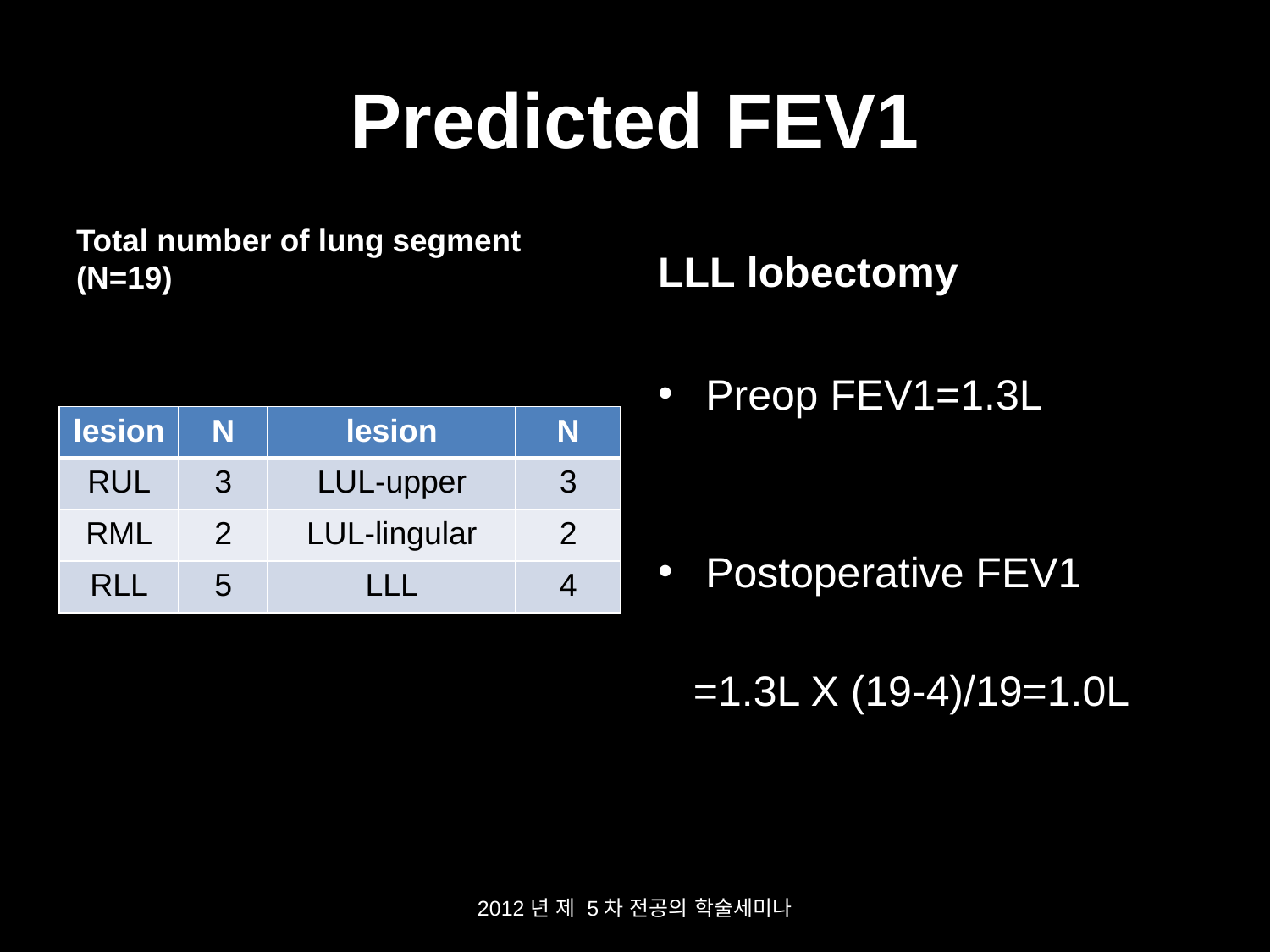

# Predicted FEV1
Total number of lung segment (N=19)
LLL lobectomy

Preop FEV1=1.3L

Postoperative FEV1

   =1.3L X (19-4)/19=1.0L
| lesion | N | lesion | N |
| --- | --- | --- | --- |
| RUL | 3 | LUL-upper | 3 |
| RML | 2 | LUL-lingular | 2 |
| RLL | 5 | LLL | 4 |
2012년 제 5차 전공의 학술세미나